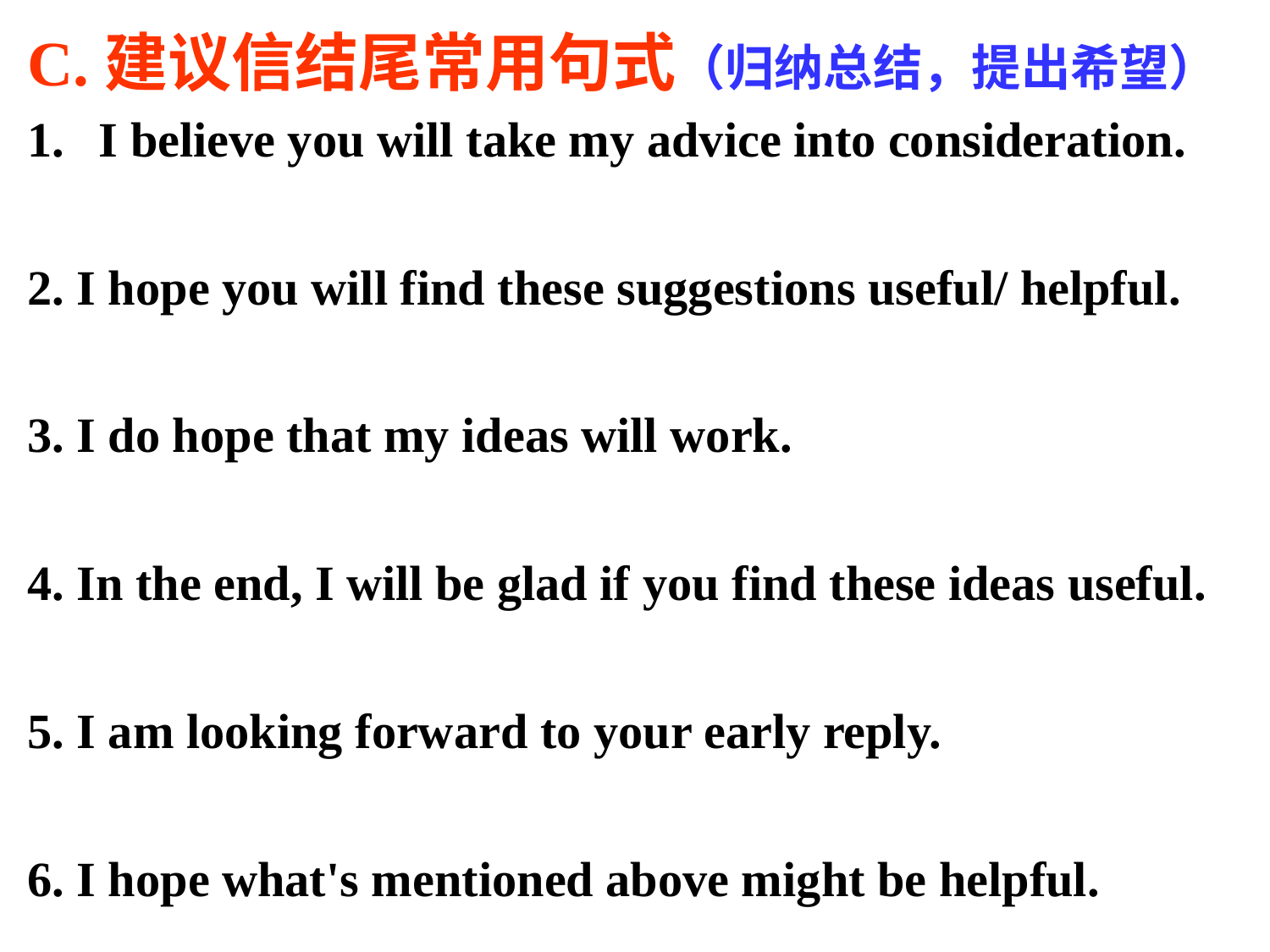

C.建议信结尾常用句式（归纳总结，提出希望）
I believe you will take my advice into consideration.

2. I hope you will find these suggestions useful/ helpful.

3. I do hope that my ideas will work.

4. In the end, I will be glad if you find these ideas useful.

5. I am looking forward to your early reply.

6. I hope what's mentioned above might be helpful.